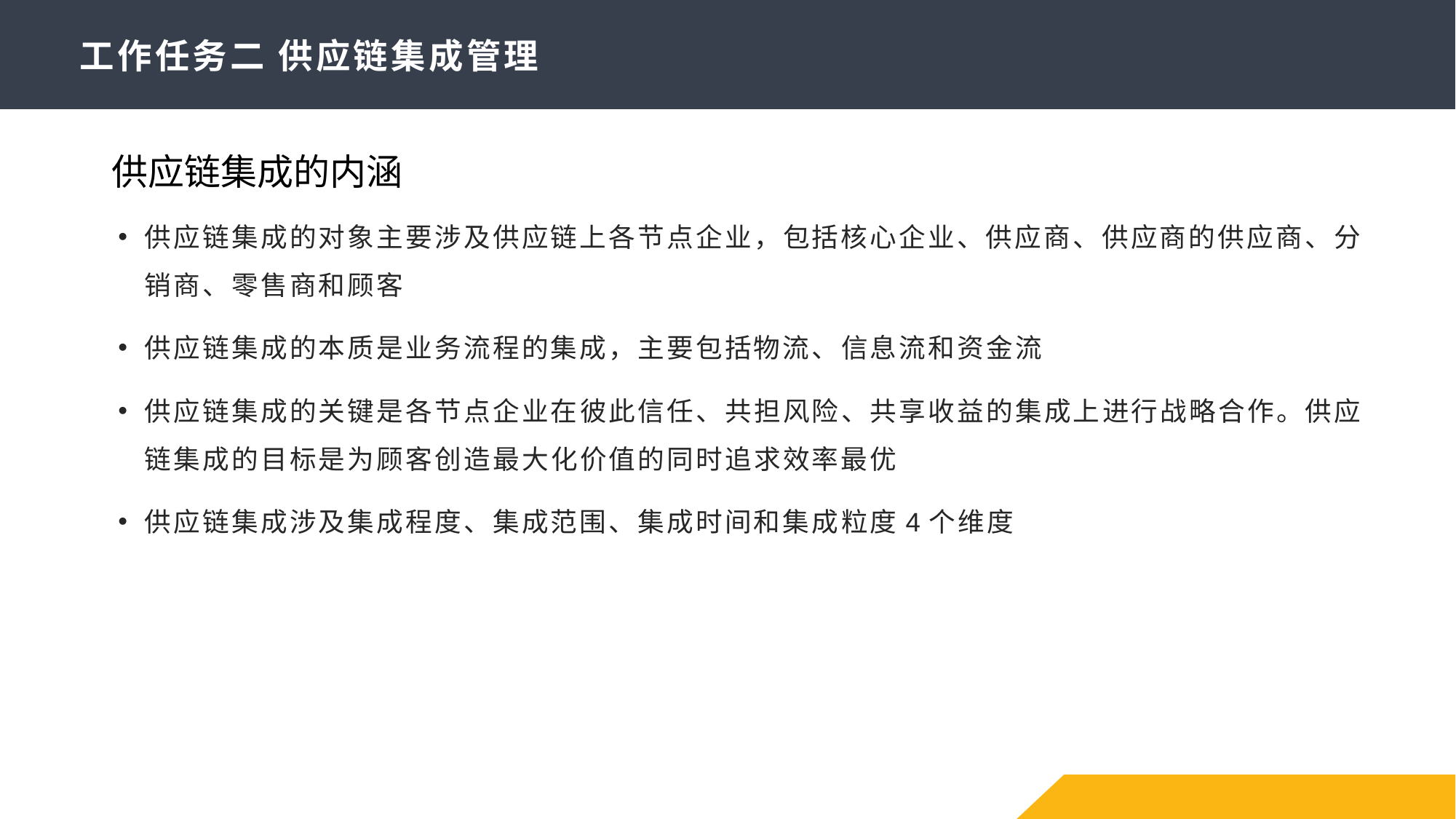

# 工作任务二 供应链集成管理
供应链集成的内涵
供应链集成的对象主要涉及供应链上各节点企业，包括核心企业、供应商、供应商的供应商、分销商、零售商和顾客
供应链集成的本质是业务流程的集成，主要包括物流、信息流和资金流
供应链集成的关键是各节点企业在彼此信任、共担风险、共享收益的集成上进行战略合作。供应链集成的目标是为顾客创造最大化价值的同时追求效率最优
供应链集成涉及集成程度、集成范围、集成时间和集成粒度4个维度